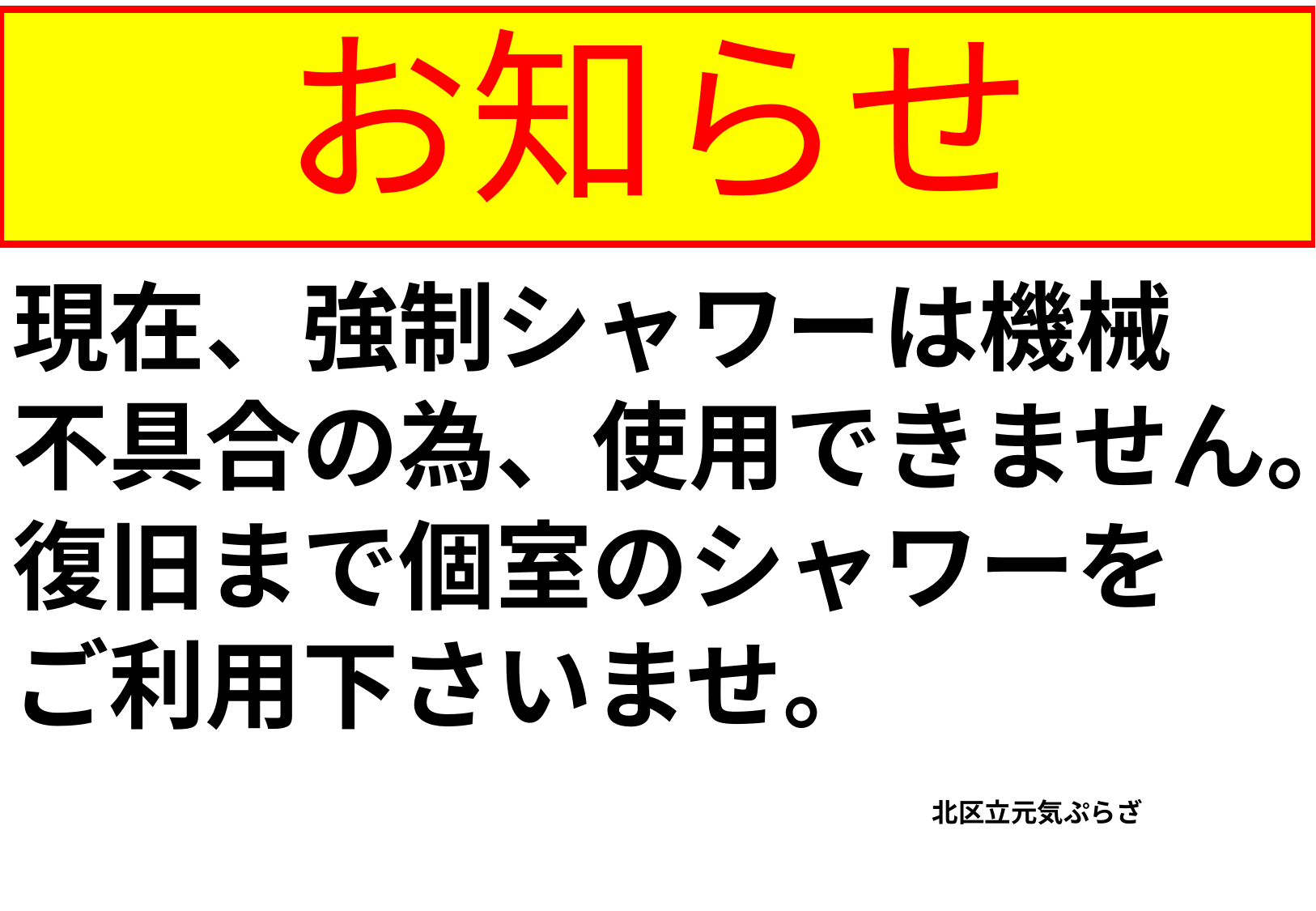

# お知らせ
現在、強制シャワーは機械
不具合の為、使用できません。
復旧まで個室のシャワーを
ご利用下さいませ。

　　　　　　　　　　　　　　　　　　　　　　　　　　　　　　　　　　　北区立元気ぷらざ